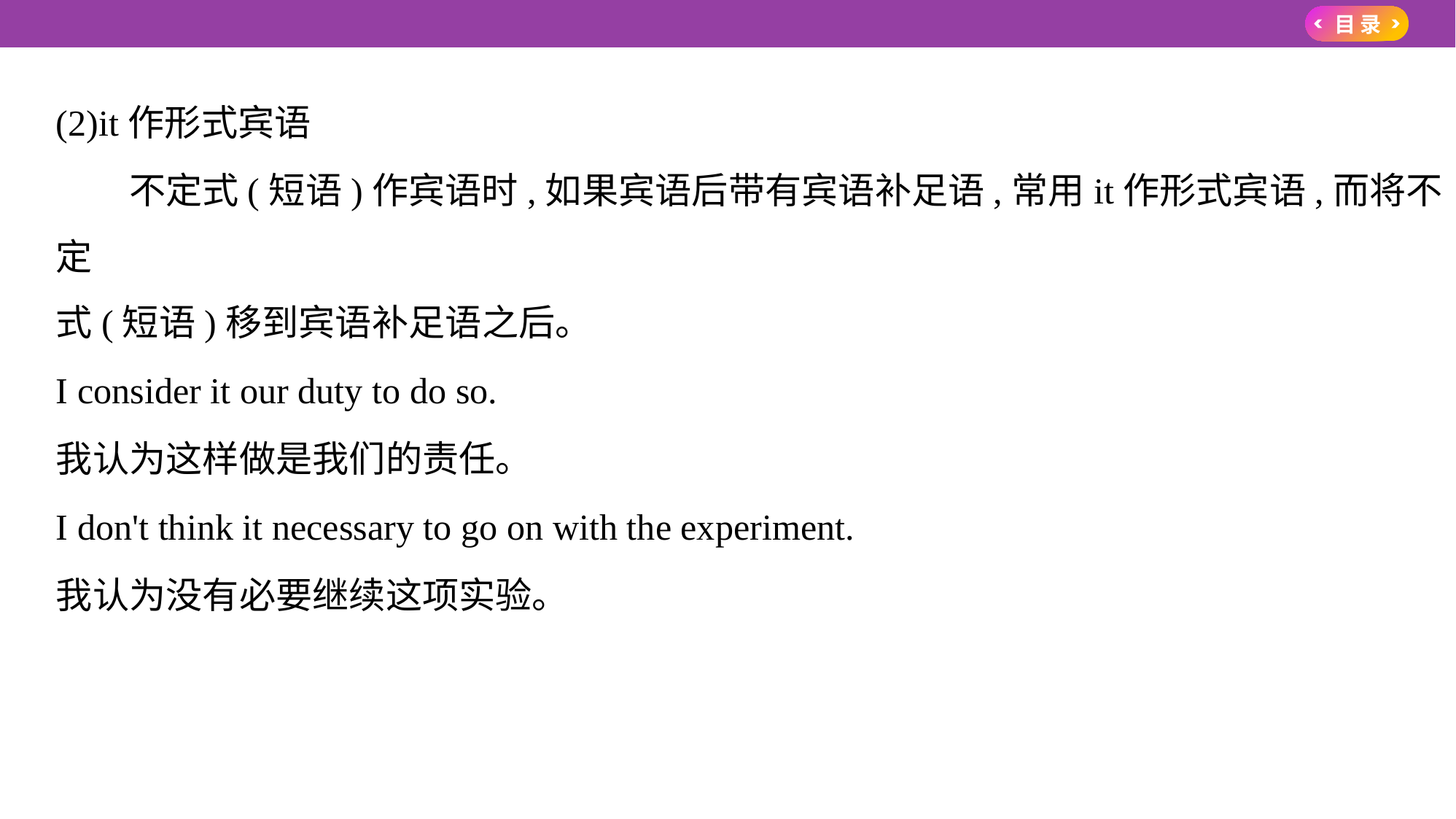

(2)it作形式宾语
　　不定式(短语)作宾语时,如果宾语后带有宾语补足语,常用it作形式宾语,而将不定
式(短语)移到宾语补足语之后。
I consider it our duty to do so.
我认为这样做是我们的责任。
I don't think it necessary to go on with the experiment.
我认为没有必要继续这项实验。